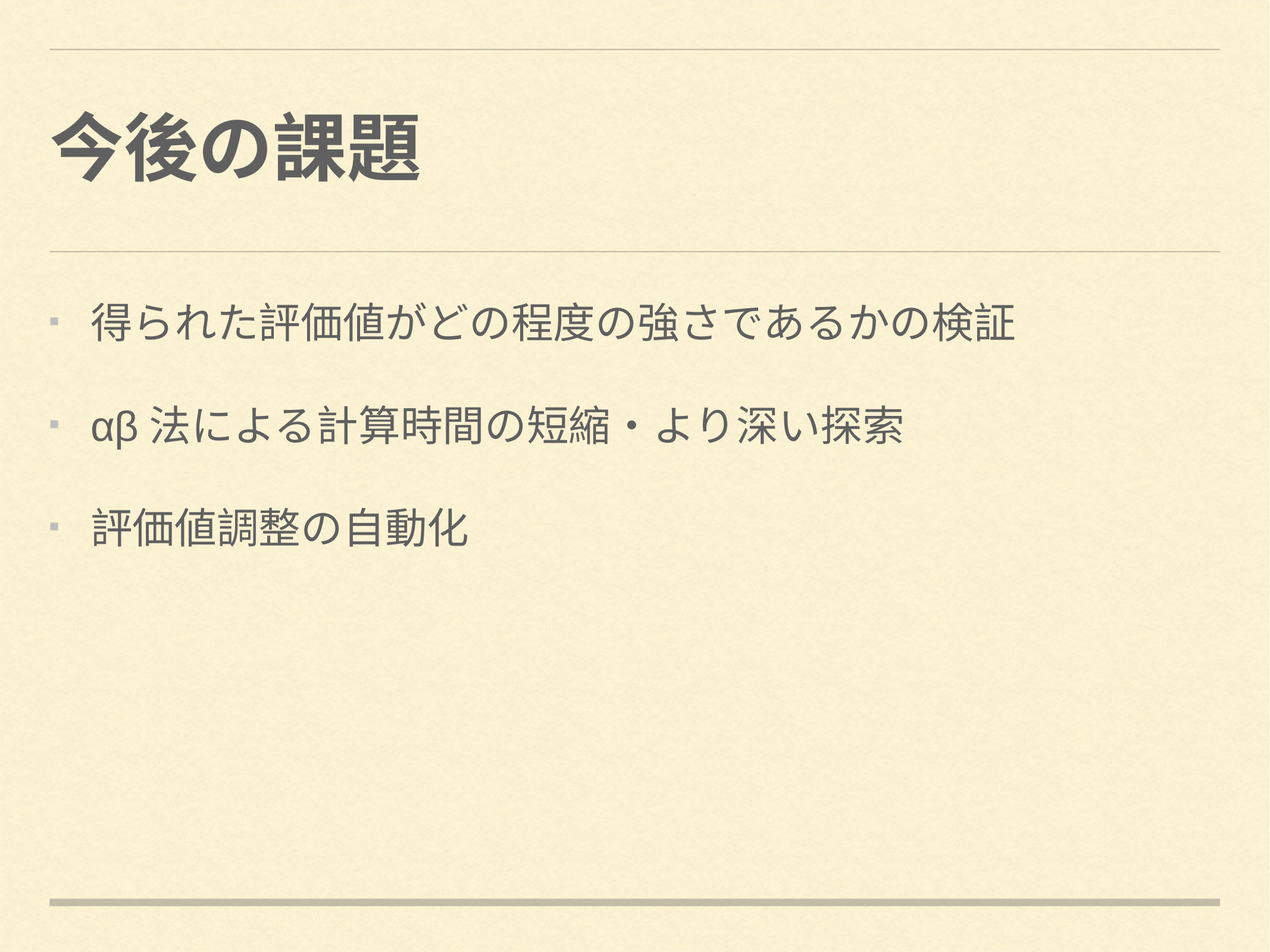

# 今後の課題
得られた評価値がどの程度の強さであるかの検証
αβ法による計算時間の短縮・より深い探索
評価値調整の自動化